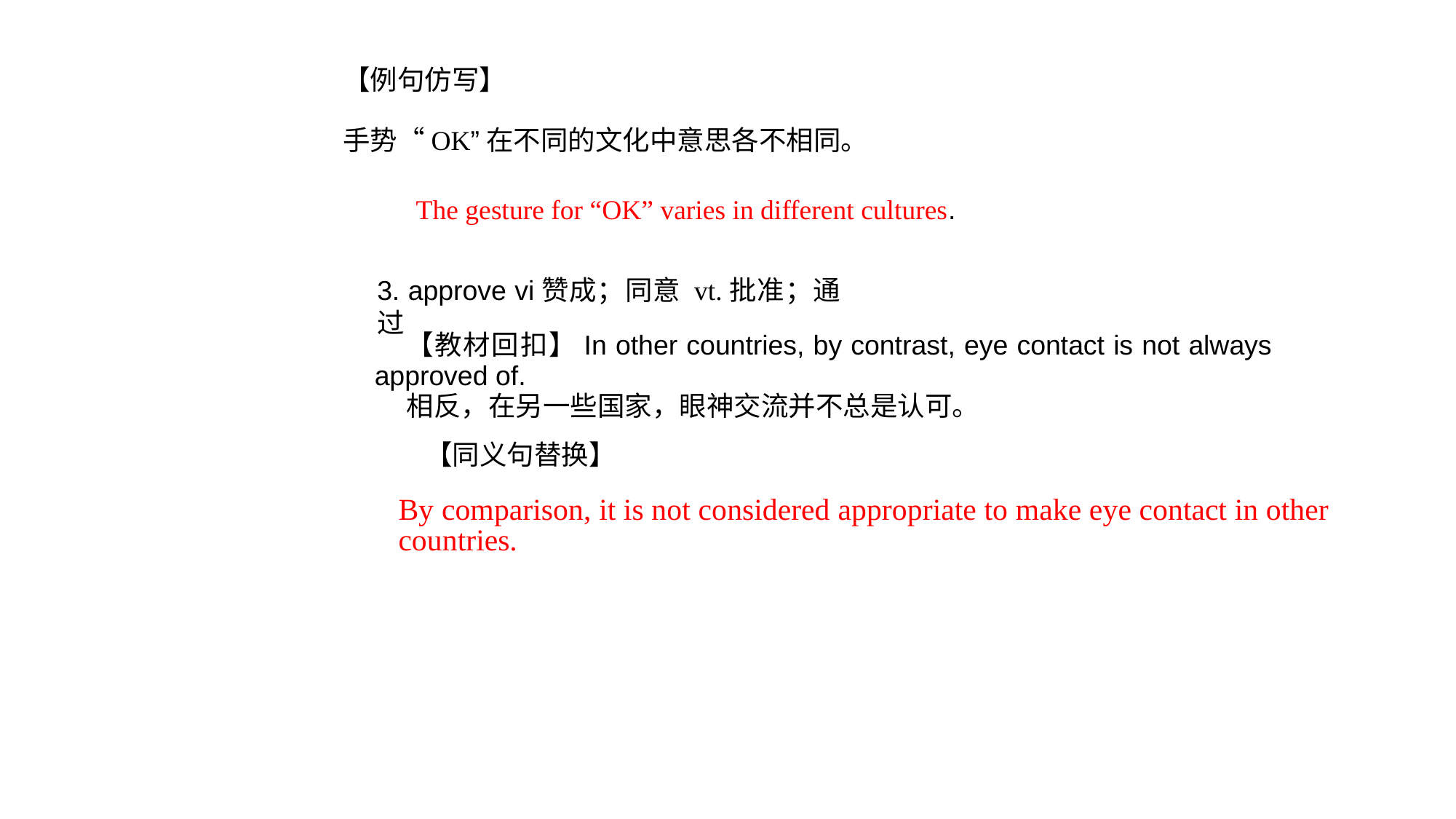

【例句仿写】

手势“OK”在不同的文化中意思各不相同。
The gesture for “OK” varies in different cultures.
3. approve vi赞成；同意 vt.批准；通过
【教材回扣】In other countries, by contrast, eye contact is not always approved of.
相反，在另一些国家，眼神交流并不总是认可。
  【同义句替换】
By comparison, it is not considered appropriate to make eye contact in other countries.